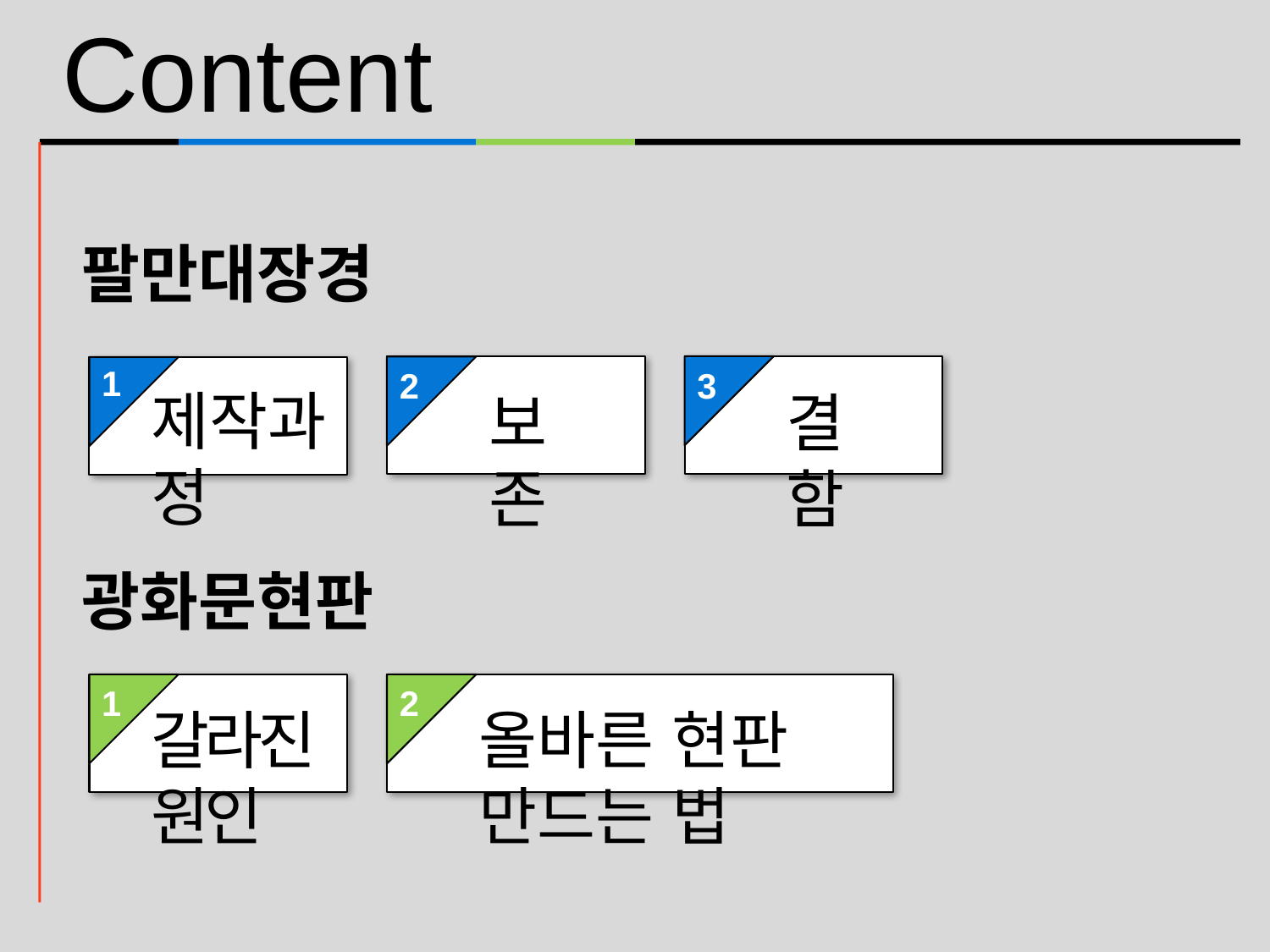

Content

팔만대장경
1

2
3
제작과정
보존
결함
광화문현판

1

2
갈라진원인
올바른 현판 만드는 법